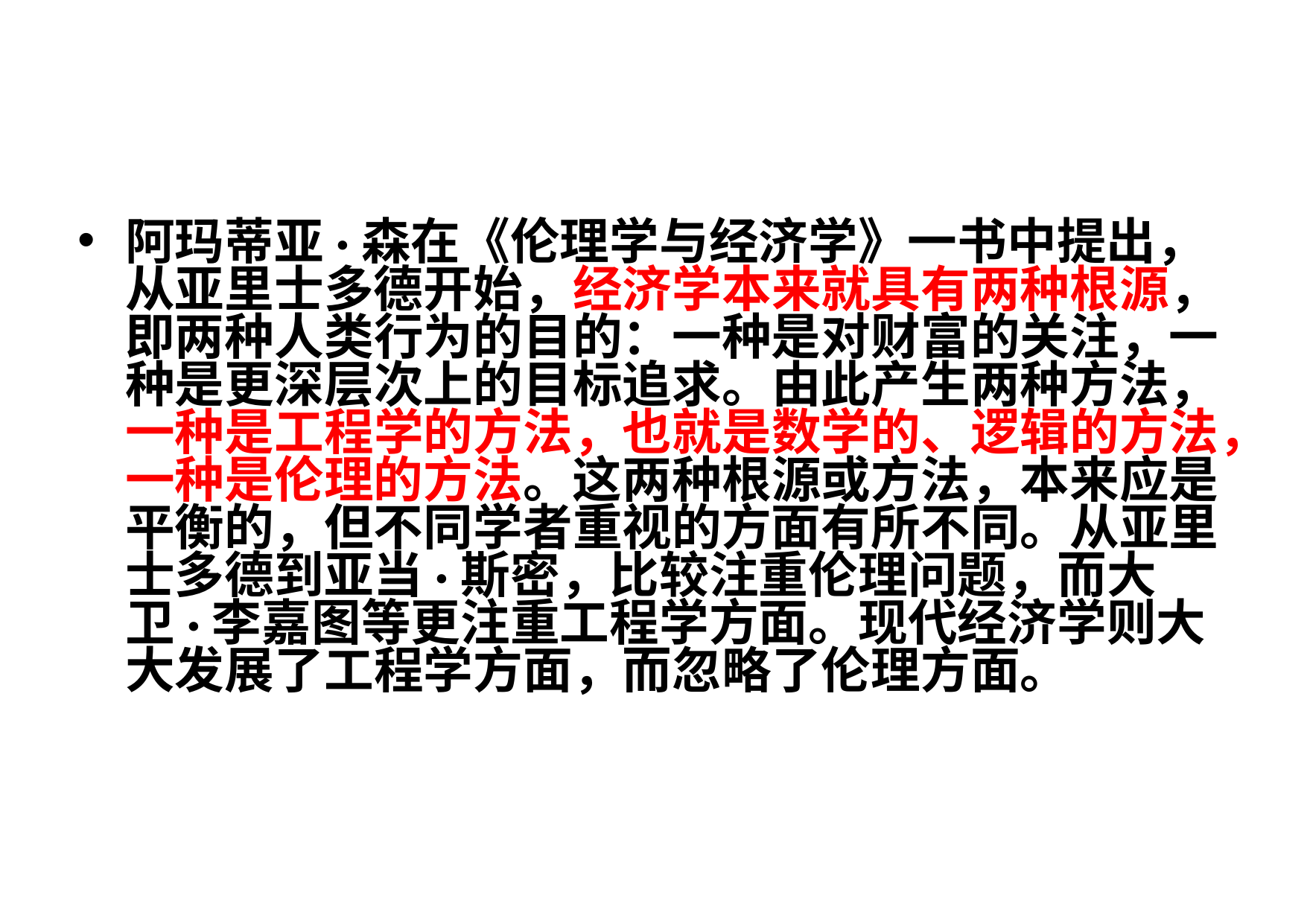

#
阿玛蒂亚·森在《伦理学与经济学》一书中提出，从亚里士多德开始，经济学本来就具有两种根源，即两种人类行为的目的：一种是对财富的关注，一种是更深层次上的目标追求。由此产生两种方法，一种是工程学的方法，也就是数学的、逻辑的方法，一种是伦理的方法。这两种根源或方法，本来应是平衡的，但不同学者重视的方面有所不同。从亚里士多德到亚当·斯密，比较注重伦理问题，而大卫·李嘉图等更注重工程学方面。现代经济学则大大发展了工程学方面，而忽略了伦理方面。